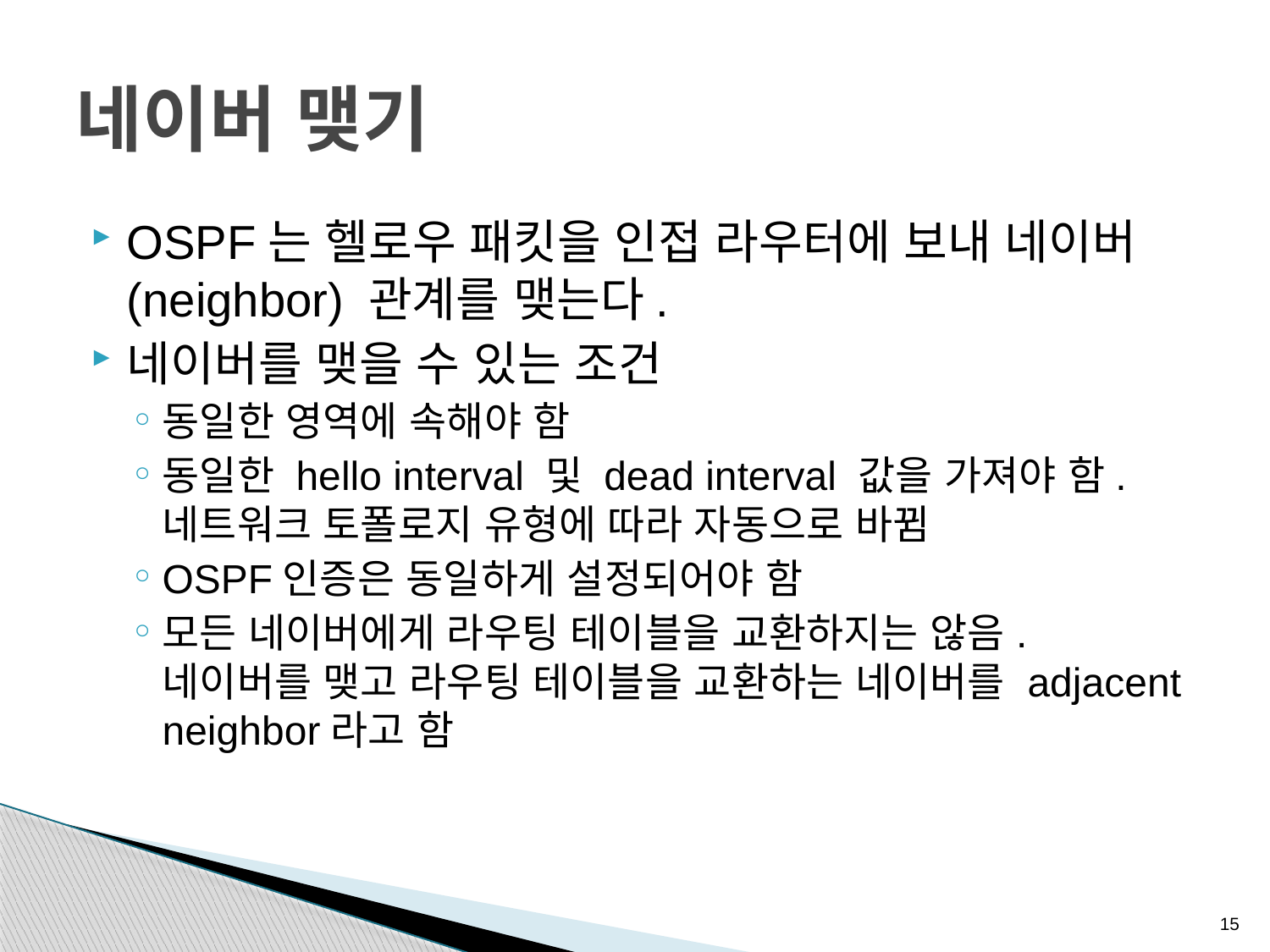

# 네이버 맺기
OSPF는 헬로우 패킷을 인접 라우터에 보내 네이버(neighbor) 관계를 맺는다.
네이버를 맺을 수 있는 조건
동일한 영역에 속해야 함
동일한 hello interval 및 dead interval 값을 가져야 함. 네트워크 토폴로지 유형에 따라 자동으로 바뀜
OSPF인증은 동일하게 설정되어야 함
모든 네이버에게 라우팅 테이블을 교환하지는 않음. 네이버를 맺고 라우팅 테이블을 교환하는 네이버를 adjacent neighbor라고 함

15